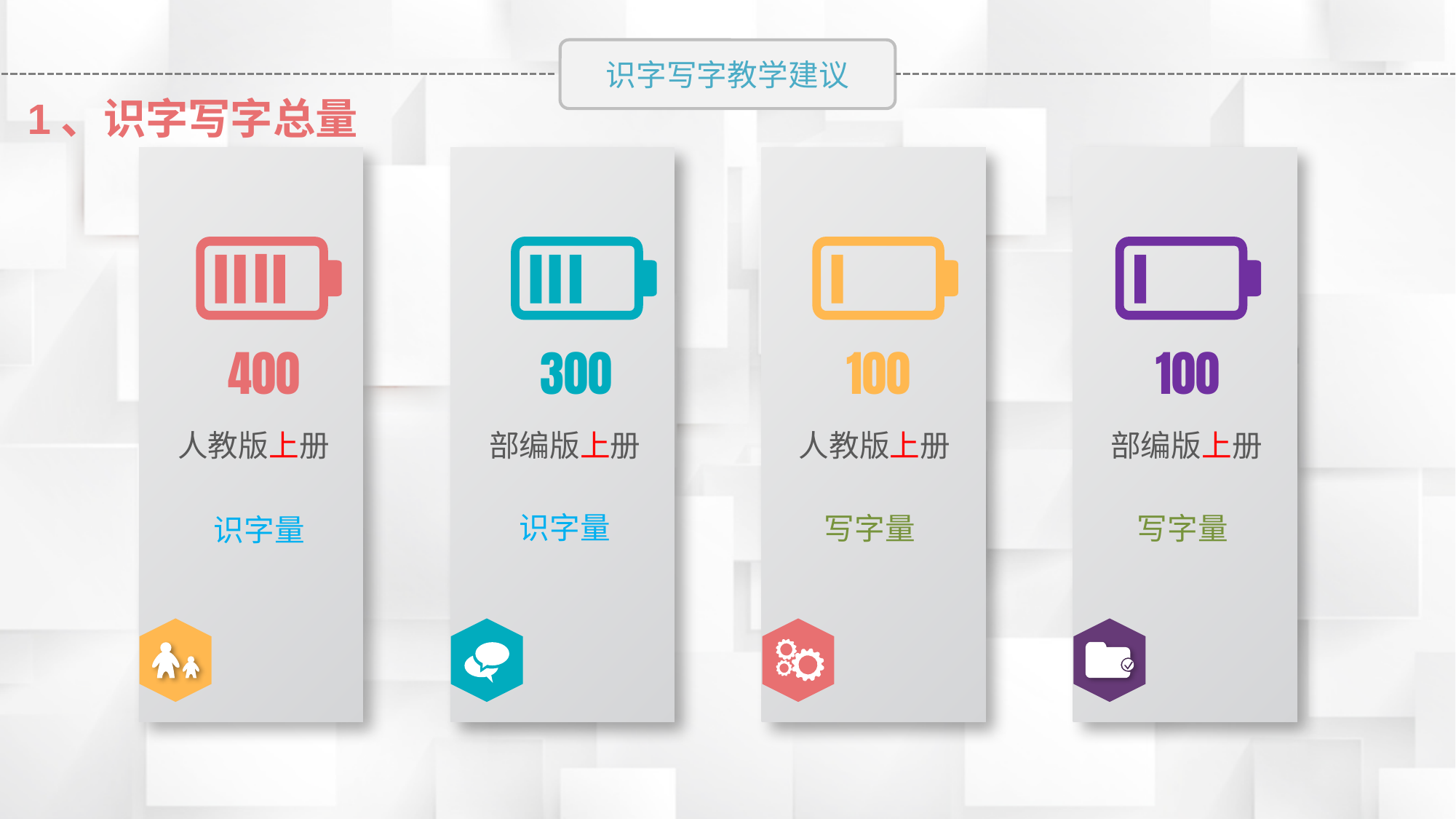

1、识字写字总量

400
300
100
100
人教版上册
部编版上册
人教版上册
部编版上册
识字量
写字量
写字量
识字量